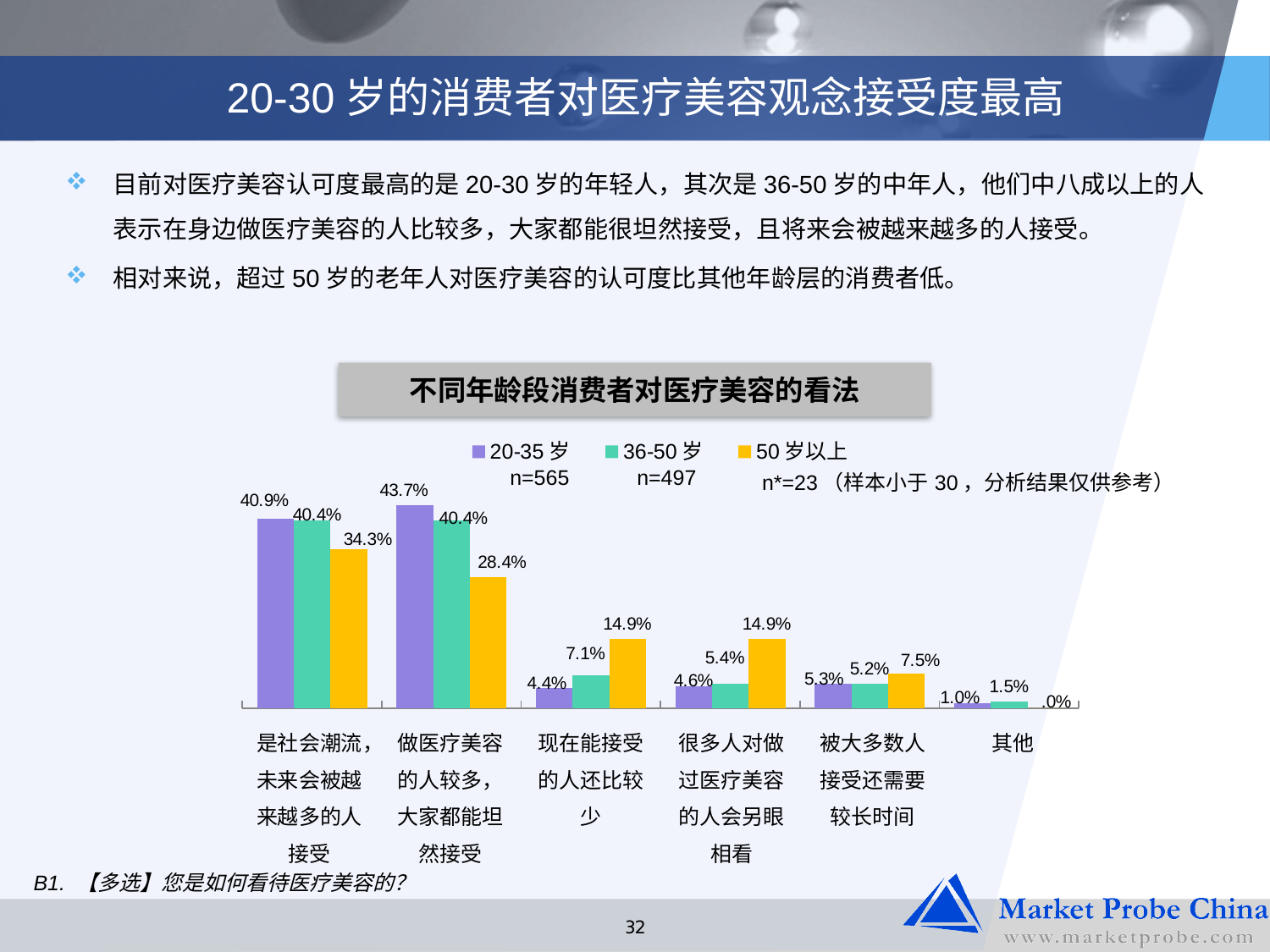

# 20-30岁的消费者对医疗美容观念接受度最高
目前对医疗美容认可度最高的是20-30岁的年轻人，其次是36-50岁的中年人，他们中八成以上的人表示在身边做医疗美容的人比较多，大家都能很坦然接受，且将来会被越来越多的人接受。
相对来说，超过50岁的老年人对医疗美容的认可度比其他年龄层的消费者低。
不同年龄段消费者对医疗美容的看法

### Chart

| Category | 20-35岁 | 36-50岁 | 50岁以上 |
|---|---|---|---|
| 是社会潮流，未来会被越来越多的人接受 | 0.4087779690189329 | 0.4043280182232347 | 0.3432835820895524 |
| 做医疗美容的人比较多，大家都能坦然接受 | 0.43717728055077465 | 0.4043280182232347 | 0.28358208955223896 |
| 现在能接受的人还比较少 | 0.04388984509466435 | 0.07061503416856492 | 0.14925373134328362 |
| 很多人对做过医疗美容的人会另眼相看 | 0.046471600688468145 | 0.05353075170842827 | 0.14925373134328362 |
| 被大多数人接受还需要较长时间 | 0.05335628227194492 | 0.05239179954441915 | 0.07462686567164178 |
| 其他 | 0.01032702237521515 | 0.014806378132118457 | 0.0 |
| n=565 | n=497 | n\*=23（样本小于30，分析结果仅供参考） |
| --- | --- | --- |
| 是社会潮流，未来会被越来越多的人接受 | 做医疗美容的人较多，大家都能坦然接受 | 现在能接受的人还比较少 | 很多人对做过医疗美容的人会另眼相看 | 被大多数人接受还需要较长时间 | 其他 |
| --- | --- | --- | --- | --- | --- |
B1. 【多选】您是如何看待医疗美容的？
32